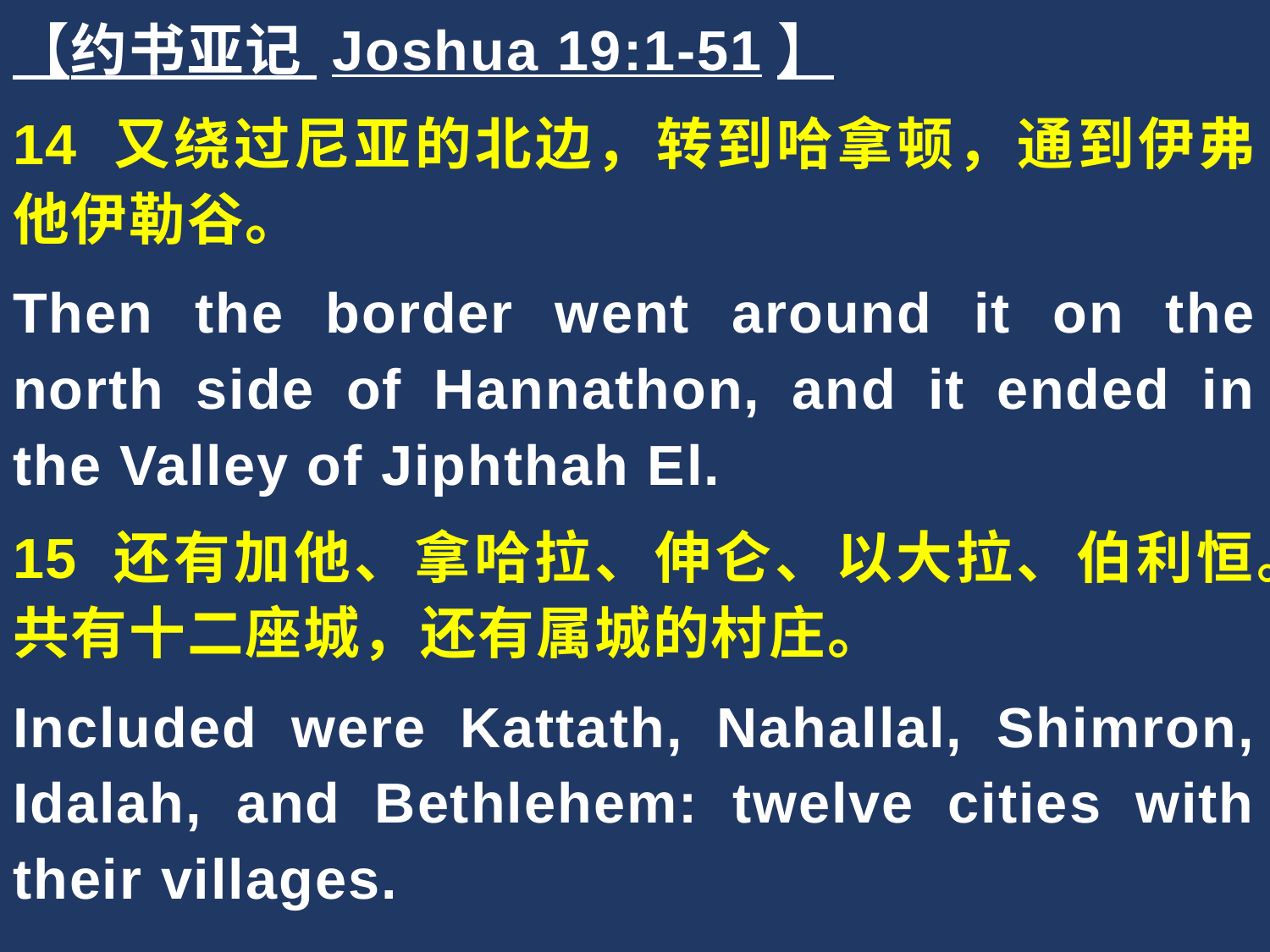

【约书亚记 Joshua 19:1-51】
14 又绕过尼亚的北边，转到哈拿顿，通到伊弗他伊勒谷。
Then the border went around it on the north side of Hannathon, and it ended in the Valley of Jiphthah El.
15 还有加他、拿哈拉、伸仑、以大拉、伯利恒。共有十二座城，还有属城的村庄。
Included were Kattath, Nahallal, Shimron, Idalah, and Bethlehem: twelve cities with their villages.